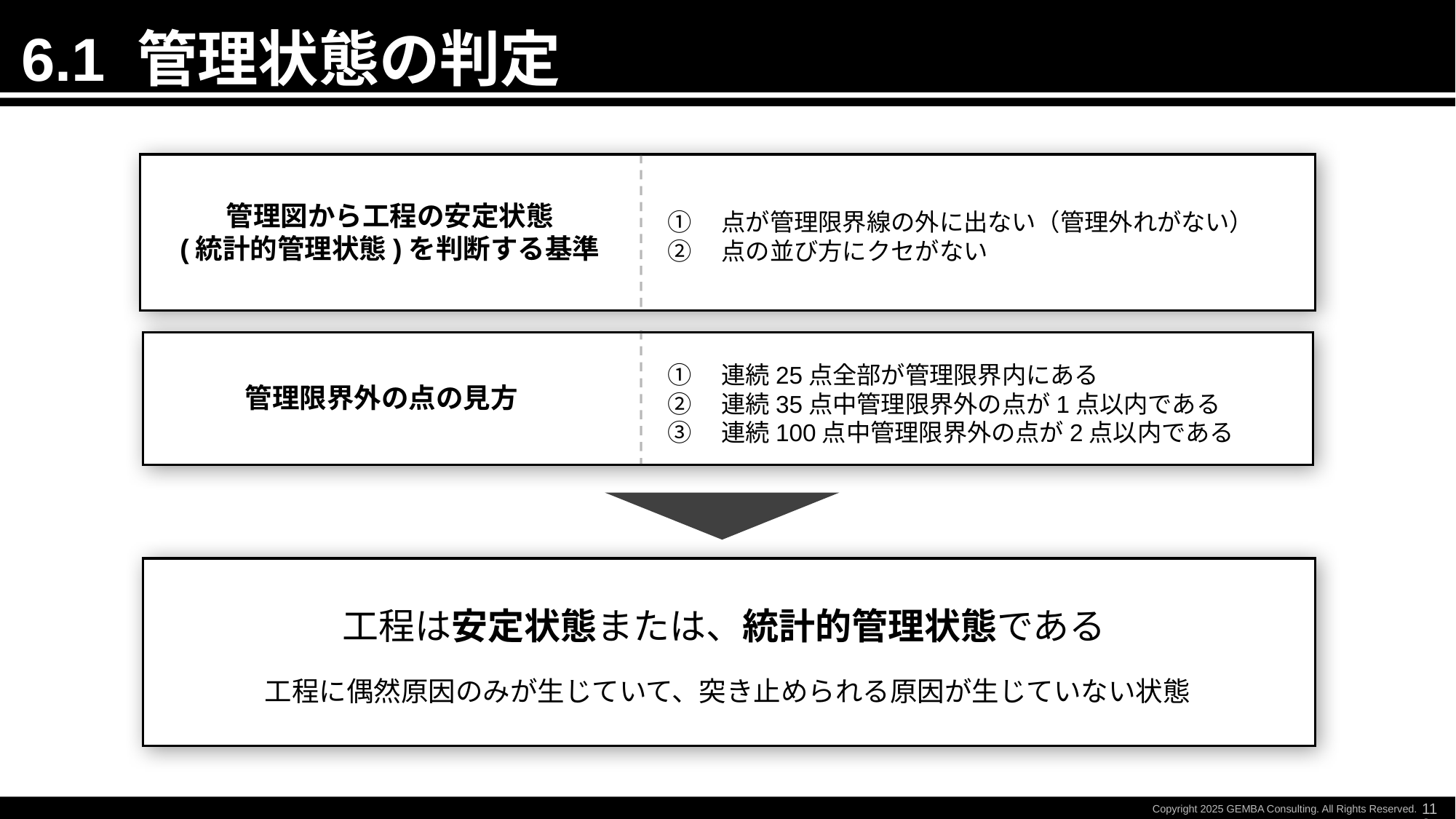

6.1 管理状態の判定

管理図から工程の安定状態
(統計的管理状態)を判断する基準
①　点が管理限界線の外に出ない（管理外れがない）
②　点の並び方にクセがない

①　連続25点全部が管理限界内にある
②　連続35点中管理限界外の点が1点以内である
③　連続100点中管理限界外の点が2点以内である
管理限界外の点の見方

工程は安定状態または、統計的管理状態である
工程に偶然原因のみが生じていて、突き止められる原因が生じていない状態
112